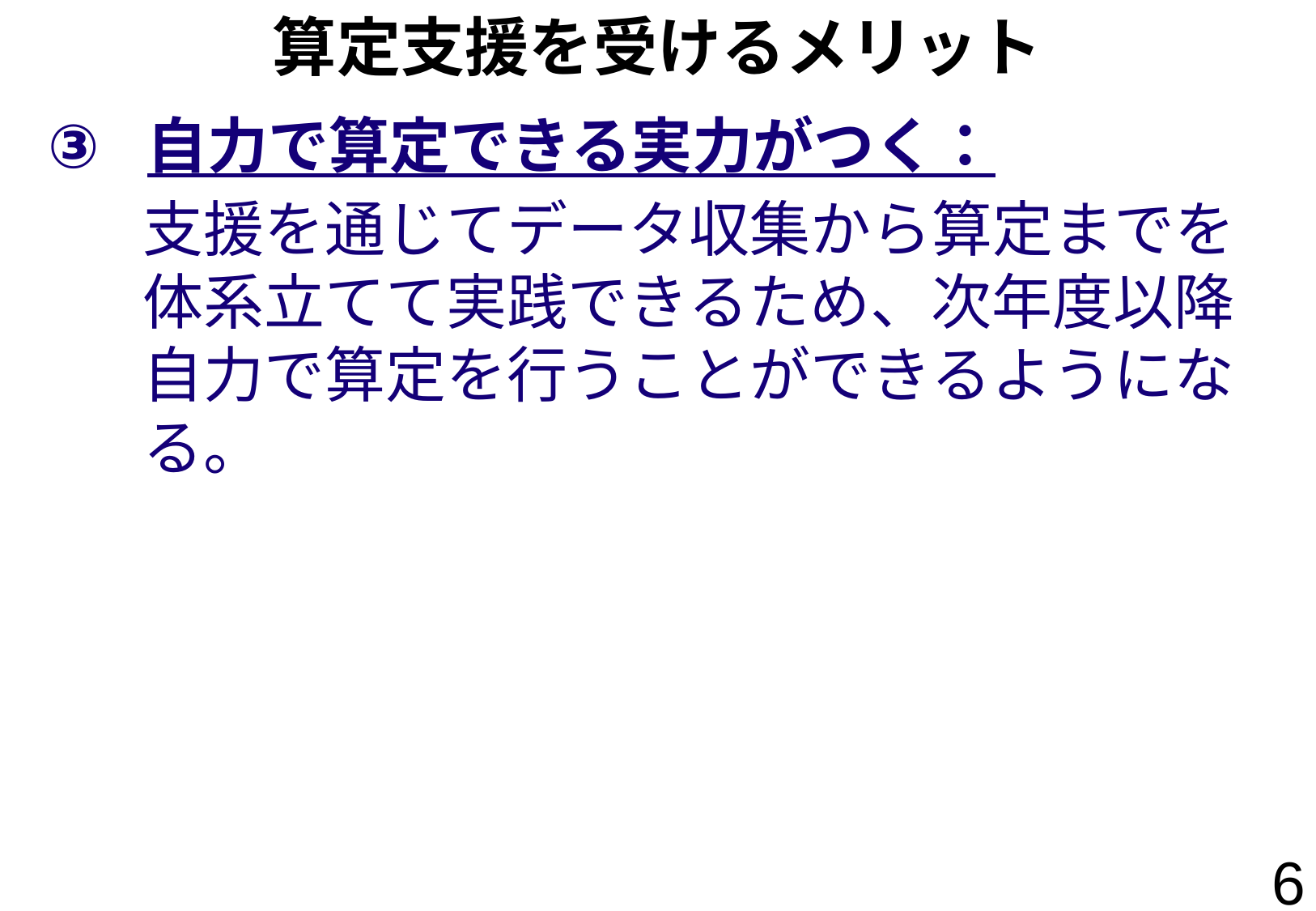

# 算定支援を受けるメリット
自力で算定できる実力がつく：
支援を通じてデータ収集から算定までを体系立てて実践できるため、次年度以降自力で算定を行うことができるようになる。
6